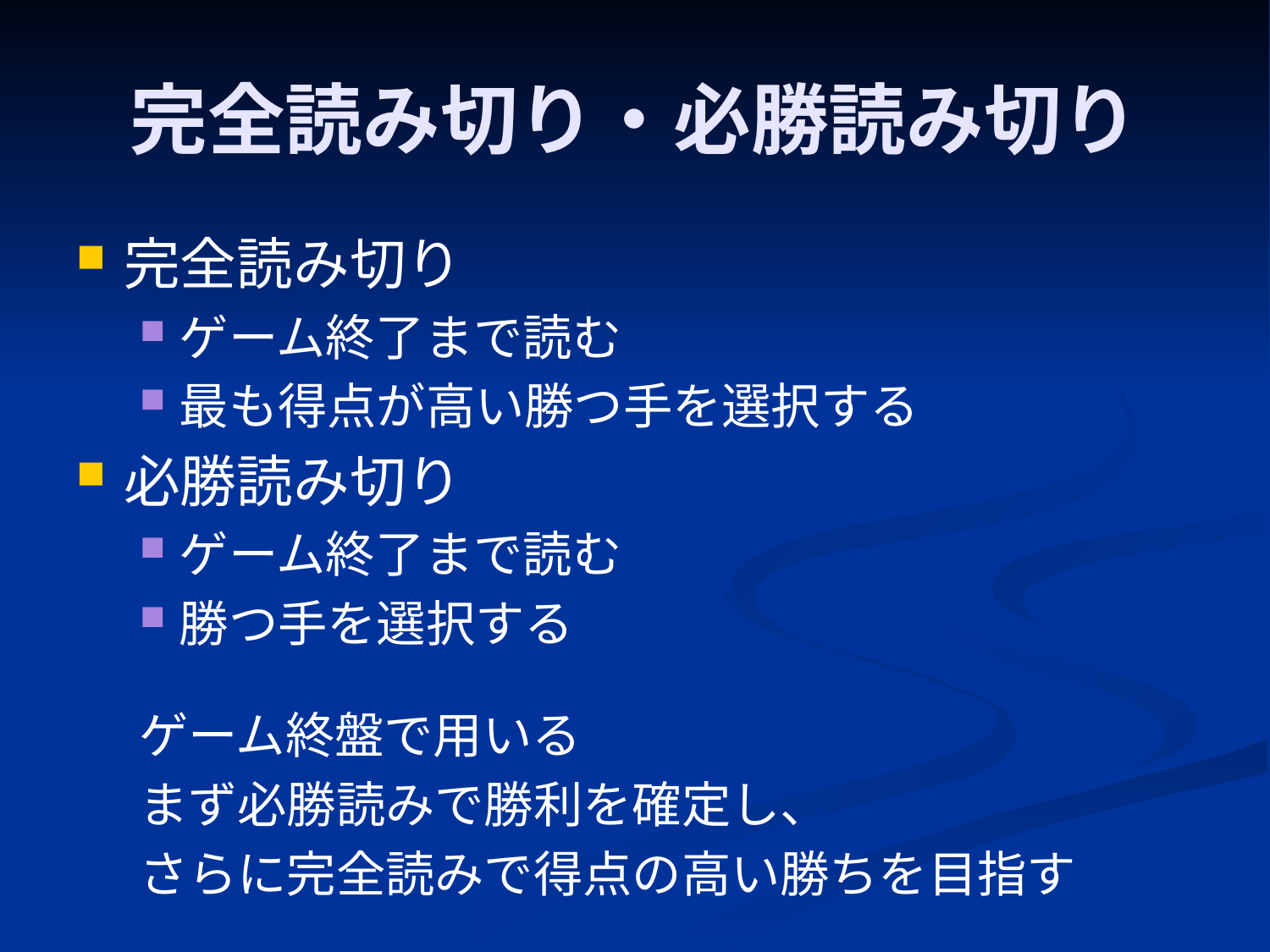

# 完全読み切り・必勝読み切り
完全読み切り
ゲーム終了まで読む
最も得点が高い勝つ手を選択する
必勝読み切り
ゲーム終了まで読む
勝つ手を選択する
ゲーム終盤で用いる
まず必勝読みで勝利を確定し、
さらに完全読みで得点の高い勝ちを目指す